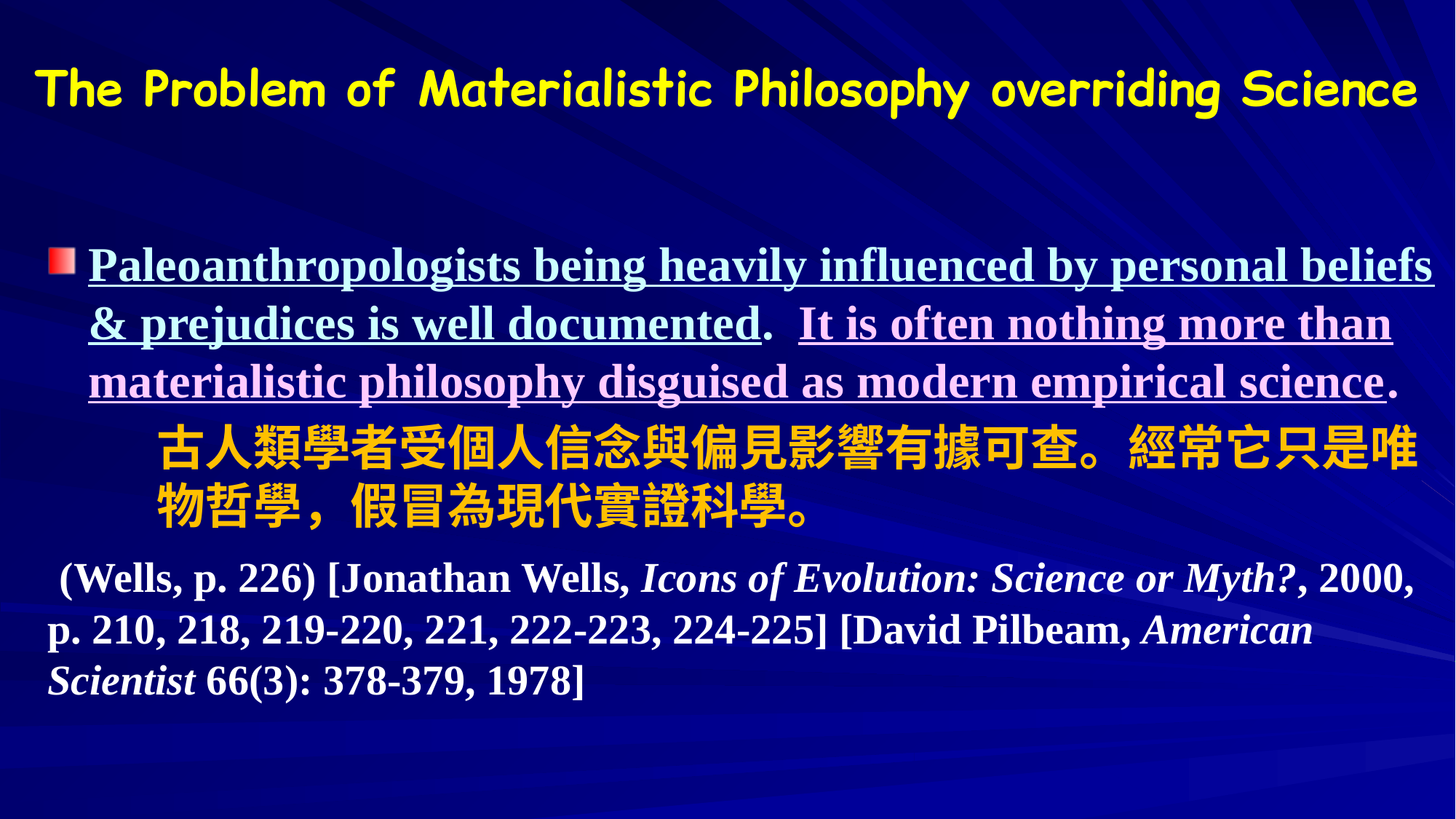

# The Problem of Materialistic Philosophy overriding Science
Paleoanthropologists being heavily influenced by personal beliefs & prejudices is well documented.  It is often nothing more than materialistic philosophy disguised as modern empirical science.
	古人類學者受個人信念與偏見影響有據可查。經常它只是唯	物哲學，假冒為現代實證科學。
 (Wells, p. 226) [Jonathan Wells, Icons of Evolution: Science or Myth?, 2000,  p. 210, 218, 219-220, 221, 222-223, 224-225] [David Pilbeam, American Scientist 66(3): 378-379, 1978]